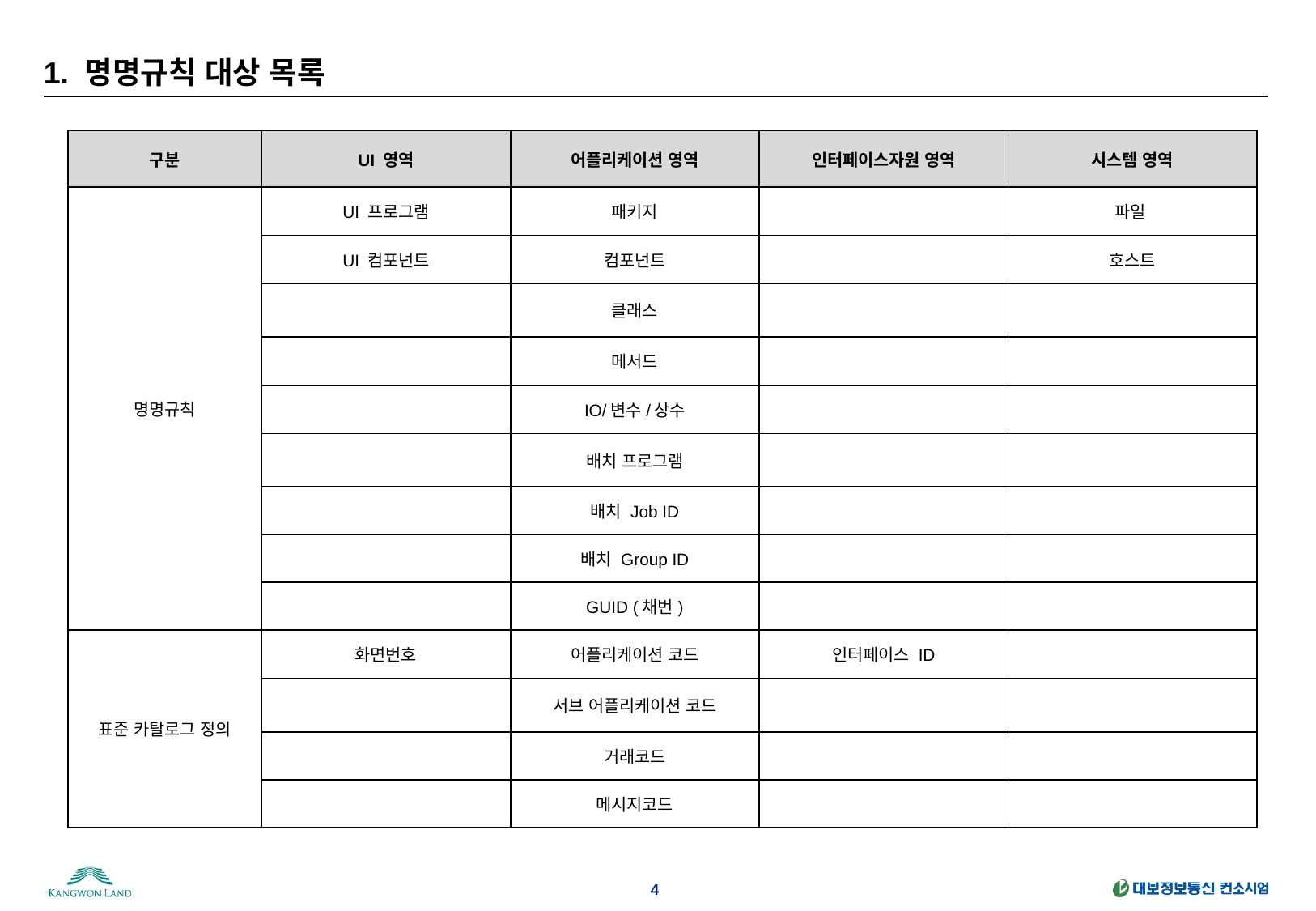

# 1. 명명규칙 대상 목록
| 구분 | UI 영역 | 어플리케이션 영역 | 인터페이스자원 영역 | 시스템 영역 |
| --- | --- | --- | --- | --- |
| 명명규칙 | UI 프로그램 | 패키지 |  | 파일 |
|  | UI 컴포넌트 | 컴포넌트 |  | 호스트 |
|  |  | 클래스 |  |  |
|  |  | 메서드 |  |  |
|  |  | IO/변수/상수 |  |  |
|  |  | 배치 프로그램 |  |  |
|  |  | 배치 Job ID |  |  |
|  |  | 배치 Group ID |  |  |
|  |  | GUID (채번) |  |  |
| 표준 카탈로그 정의 | 화면번호 | 어플리케이션 코드 | 인터페이스 ID |  |
|  |  | 서브 어플리케이션 코드 |  |  |
|  |  | 거래코드 |  |  |
|  |  | 메시지코드 |  |  |
4